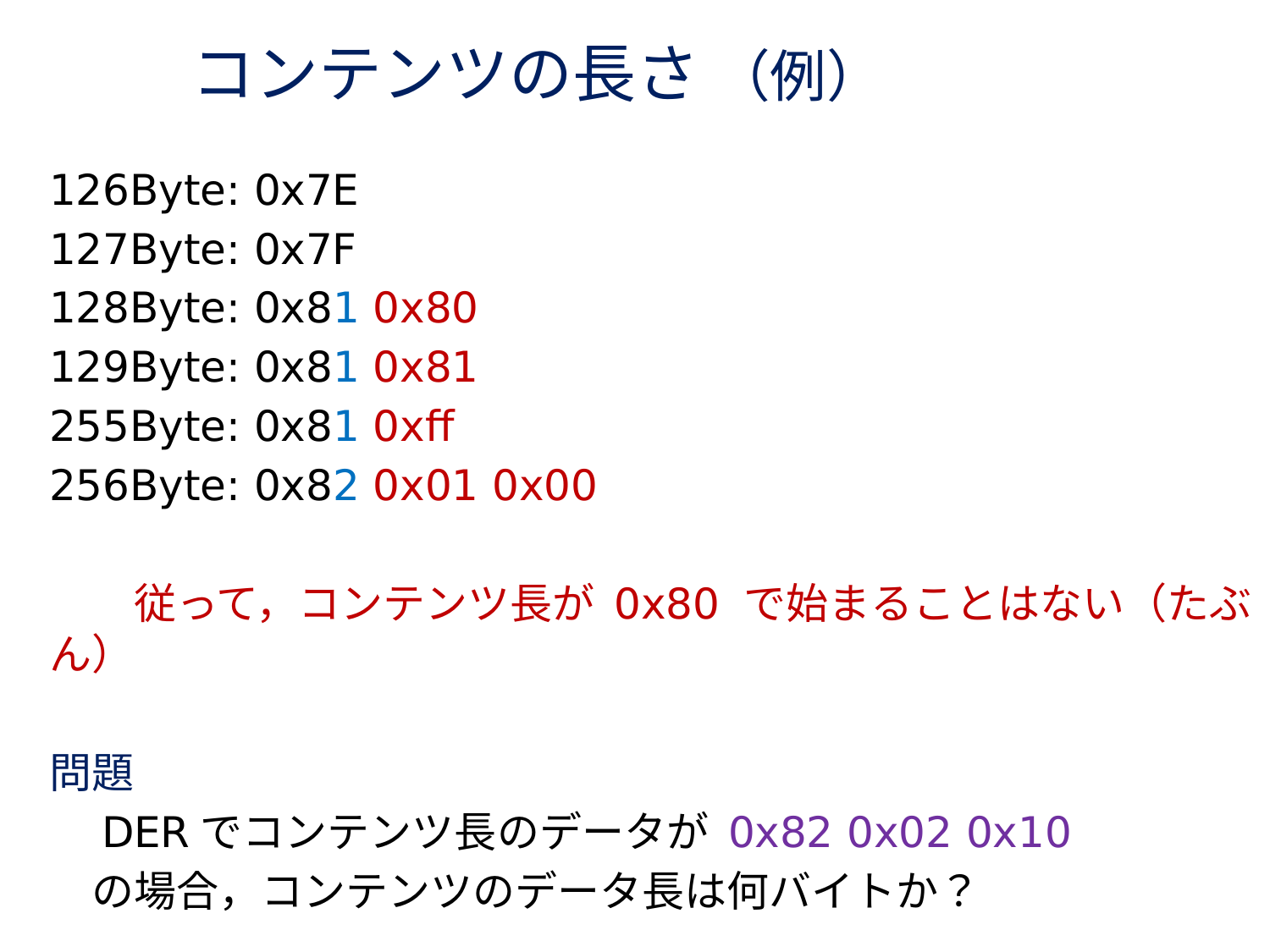

# コンテンツの長さ （例）
126Byte: 0x7E
127Byte: 0x7F
128Byte: 0x81 0x80
129Byte: 0x81 0x81
255Byte: 0x81 0xff
256Byte: 0x82 0x01 0x00

　　従って，コンテンツ長が 0x80 で始まることはない（たぶん）

問題
　DERでコンテンツ長のデータが 0x82 0x02 0x10
　の場合，コンテンツのデータ長は何バイトか？